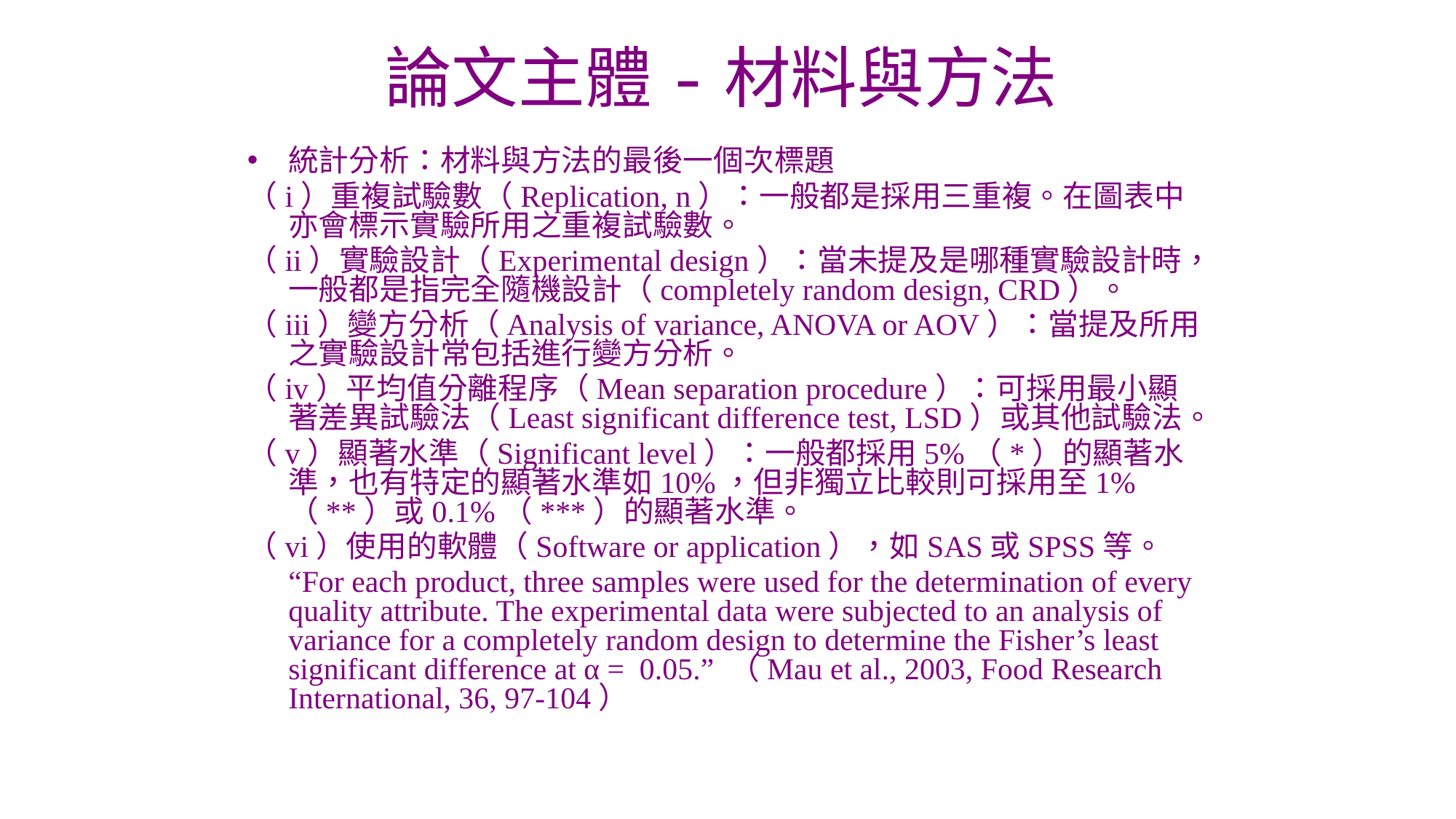

# 論文主體-材料與方法
統計分析：材料與方法的最後一個次標題
（i）重複試驗數（Replication, n）：一般都是採用三重複。在圖表中亦會標示實驗所用之重複試驗數。
（ii）實驗設計（Experimental design）：當未提及是哪種實驗設計時，一般都是指完全隨機設計（completely random design, CRD）。
（iii）變方分析（Analysis of variance, ANOVA or AOV）：當提及所用之實驗設計常包括進行變方分析。
（iv）平均值分離程序（Mean separation procedure）：可採用最小顯著差異試驗法（Least significant difference test, LSD）或其他試驗法。
（v）顯著水準（Significant level）：一般都採用5%（*）的顯著水準，也有特定的顯著水準如10%，但非獨立比較則可採用至1%（**）或0.1%（***）的顯著水準。
（vi）使用的軟體（Software or application），如SAS或SPSS等。
	“For each product, three samples were used for the determination of every quality attribute. The experimental data were subjected to an analysis of variance for a completely random design to determine the Fisher’s least significant difference at α =  0.05.” （Mau et al., 2003, Food Research International, 36, 97-104）